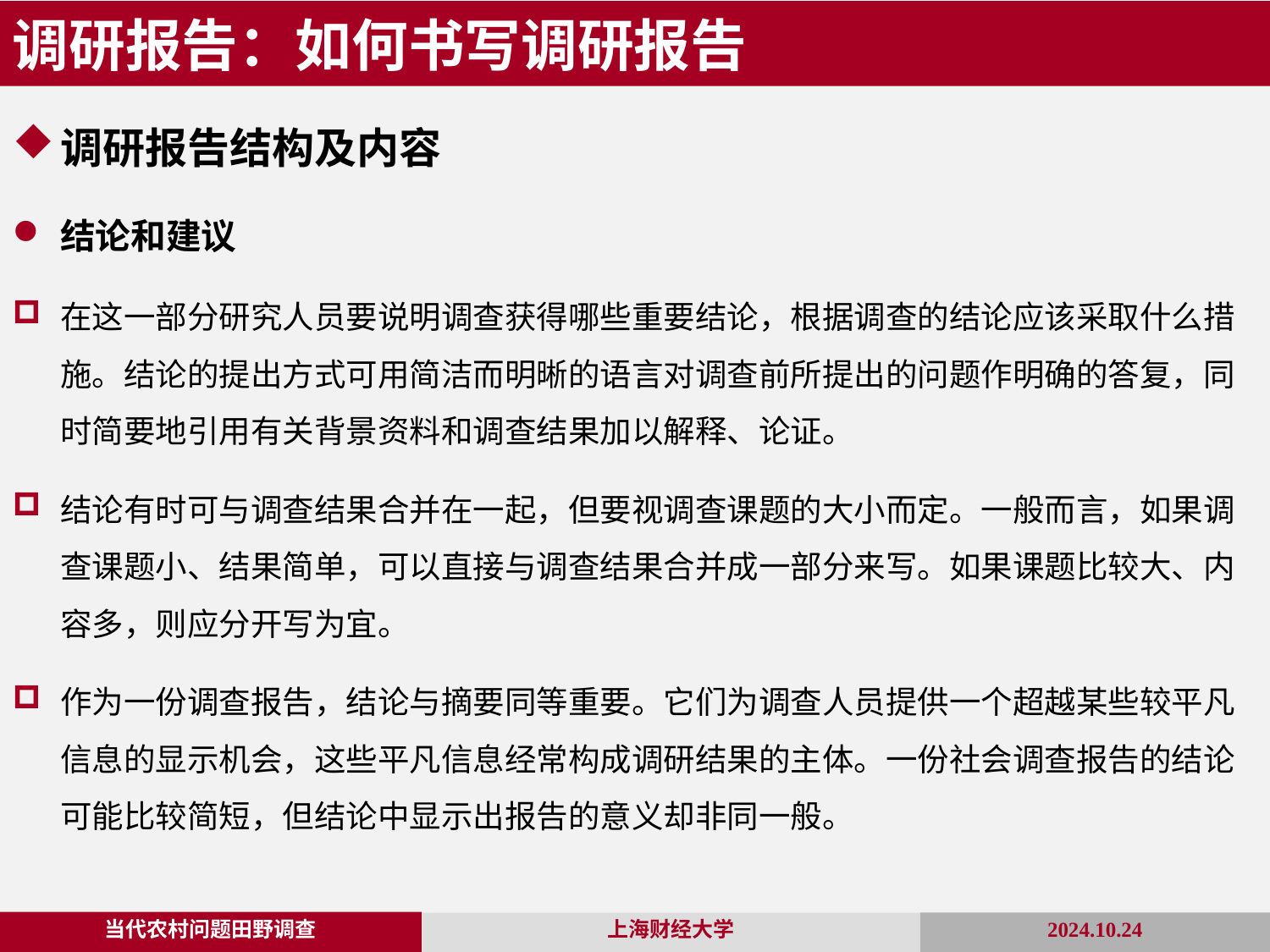

调研报告：如何书写调研报告
调研报告结构及内容
结论和建议
在这一部分研究人员要说明调查获得哪些重要结论，根据调查的结论应该采取什么措施。结论的提出方式可用简洁而明晰的语言对调查前所提出的问题作明确的答复，同时简要地引用有关背景资料和调查结果加以解释、论证。
结论有时可与调查结果合并在一起，但要视调查课题的大小而定。一般而言，如果调查课题小、结果简单，可以直接与调查结果合并成一部分来写。如果课题比较大、内容多，则应分开写为宜。
作为一份调查报告，结论与摘要同等重要。它们为调查人员提供一个超越某些较平凡信息的显示机会，这些平凡信息经常构成调研结果的主体。一份社会调查报告的结论可能比较简短，但结论中显示出报告的意义却非同一般。
当代农村问题田野调查
2024.10.24
上海财经大学